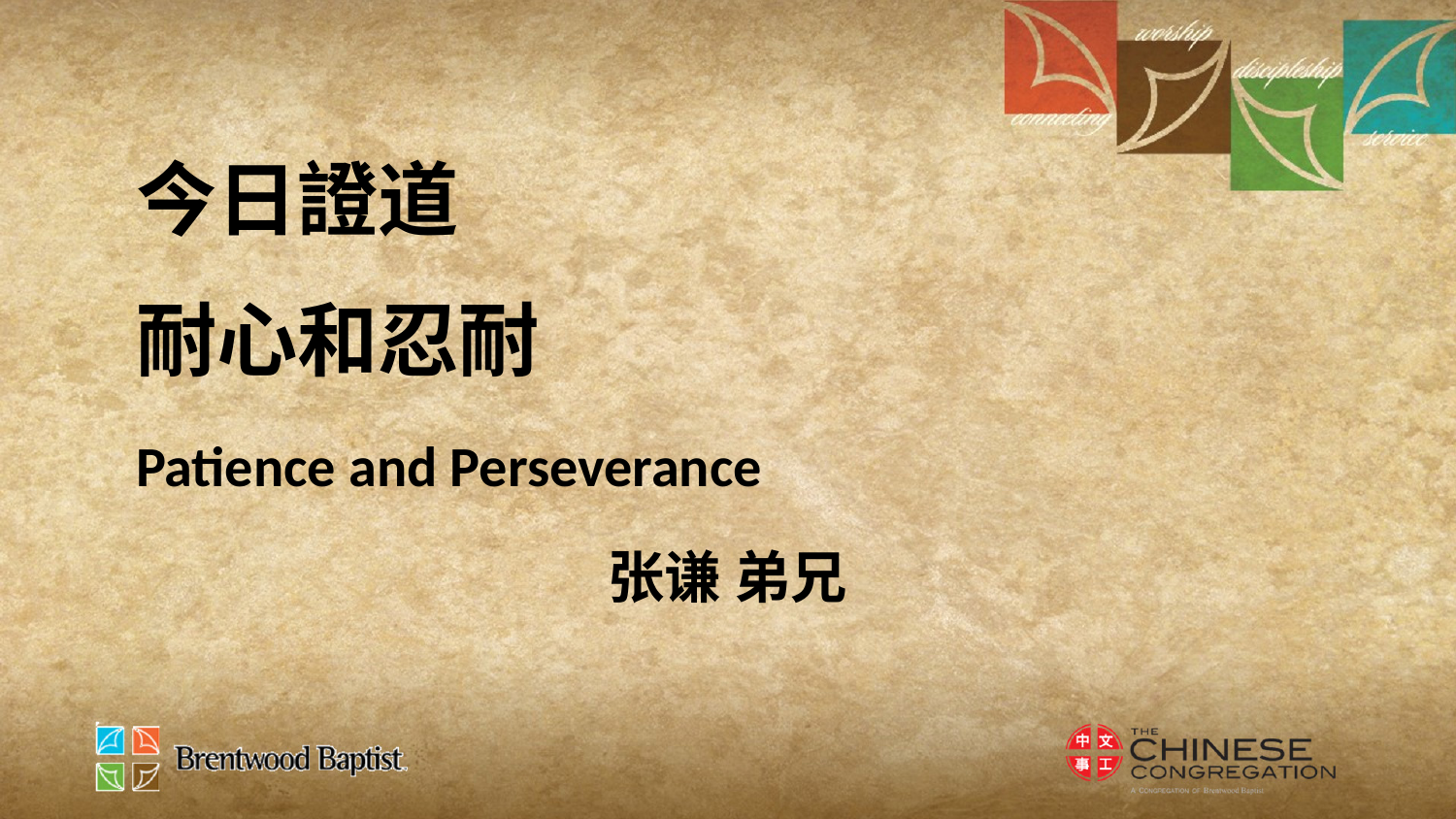

今日證道

耐心和忍耐

Patience and Perseverance

张谦 弟兄